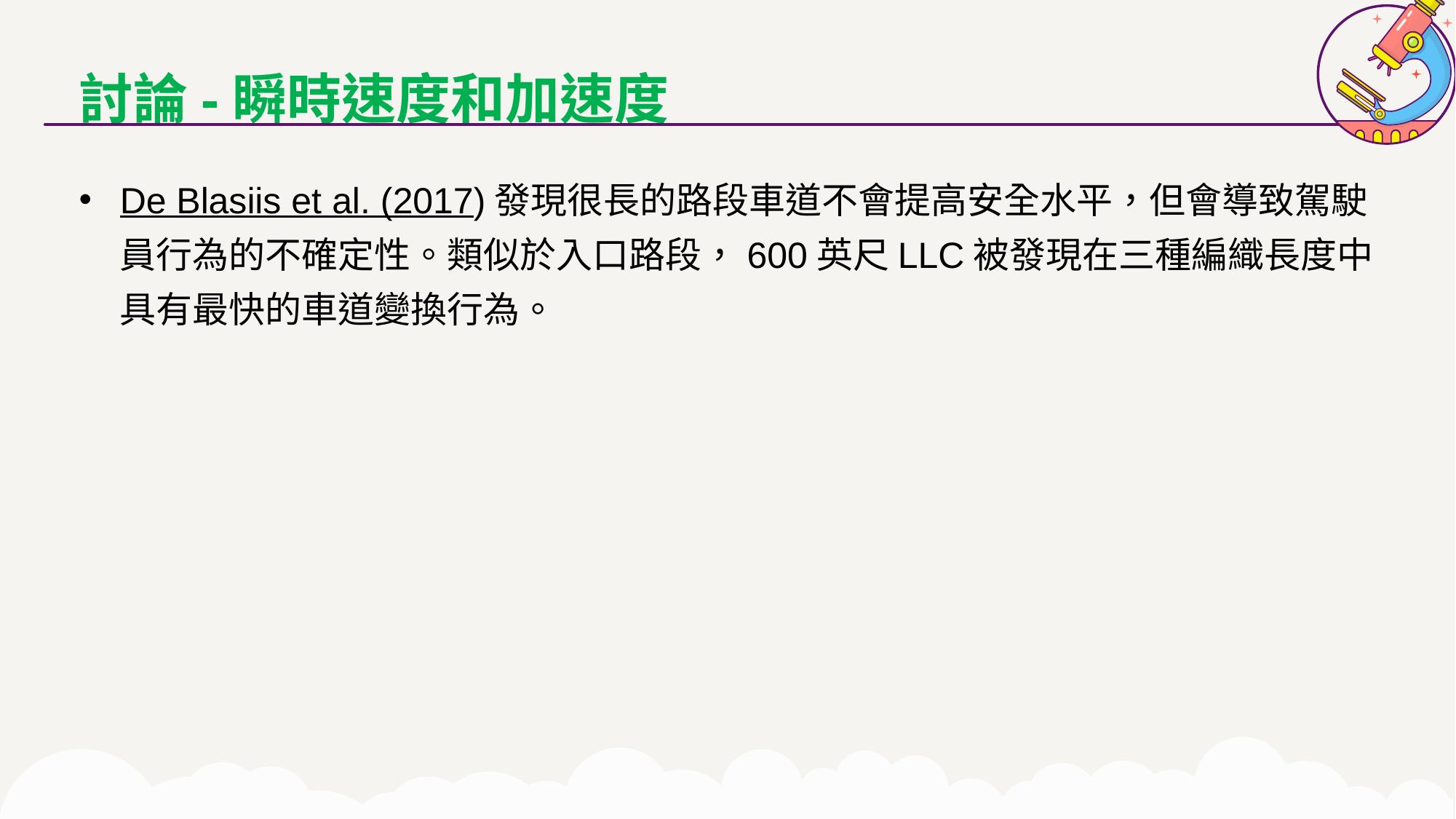

討論-瞬時速度和加速度
De Blasiis et al. (2017)發現很長的路段車道不會提高安全水平，但會導致駕駛員行為的不確定性。類似於入口路段，600英尺LLC被發現在三種編織長度中具有最快的車道變換行為。